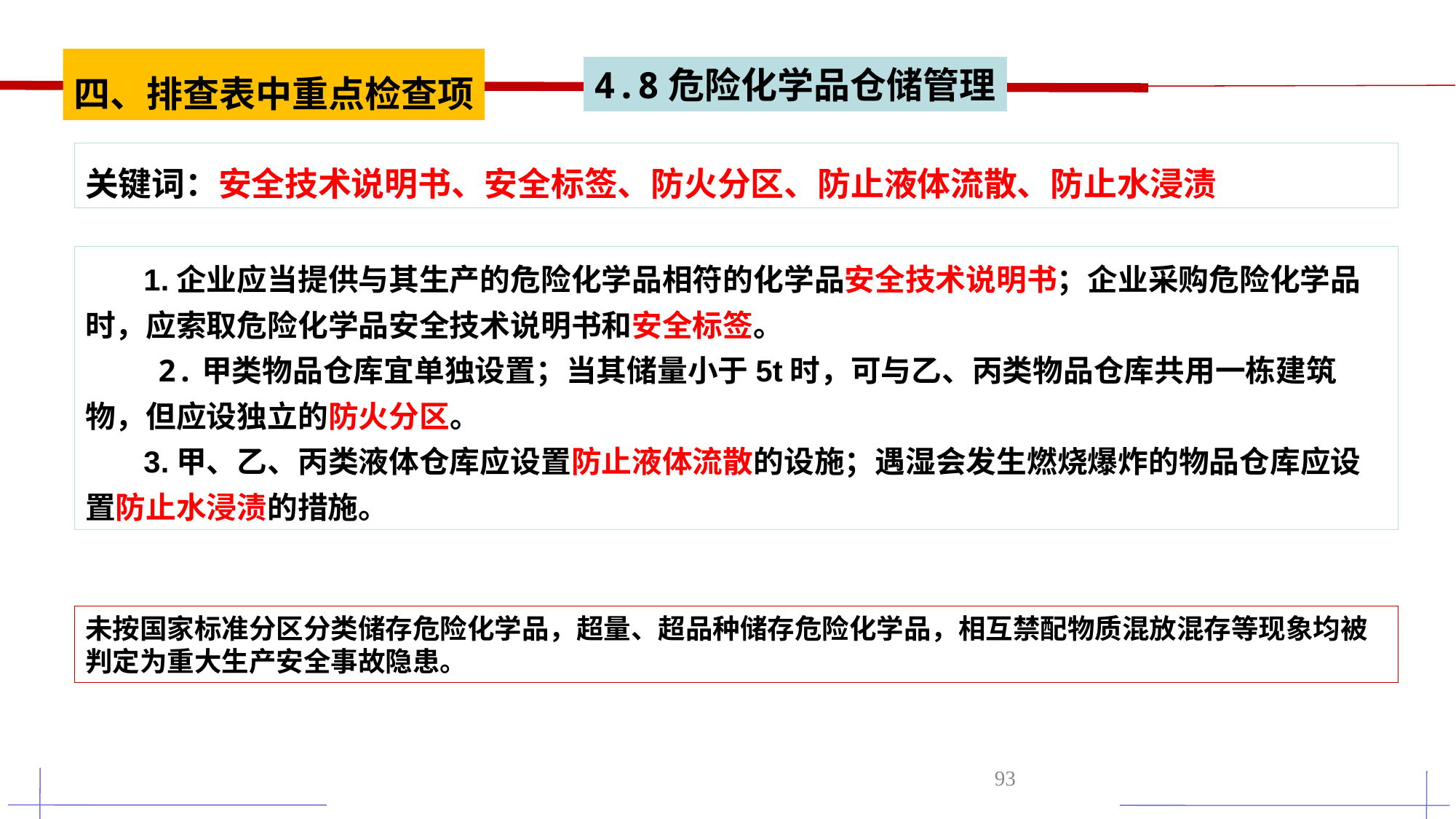

四、排查表中重点检查项
4.8危险化学品仓储管理
关键词：安全技术说明书、安全标签、防火分区、防止液体流散、防止水浸渍
       1.企业应当提供与其生产的危险化学品相符的化学品安全技术说明书；企业采购危险化学品时，应索取危险化学品安全技术说明书和安全标签。
    2.甲类物品仓库宜单独设置；当其储量小于5t时，可与乙、丙类物品仓库共用一栋建筑物，但应设独立的防火分区。
       3.甲、乙、丙类液体仓库应设置防止液体流散的设施；遇湿会发生燃烧爆炸的物品仓库应设置防止水浸渍的措施。
未按国家标准分区分类储存危险化学品，超量、超品种储存危险化学品，相互禁配物质混放混存等现象均被判定为重大生产安全事故隐患。
93